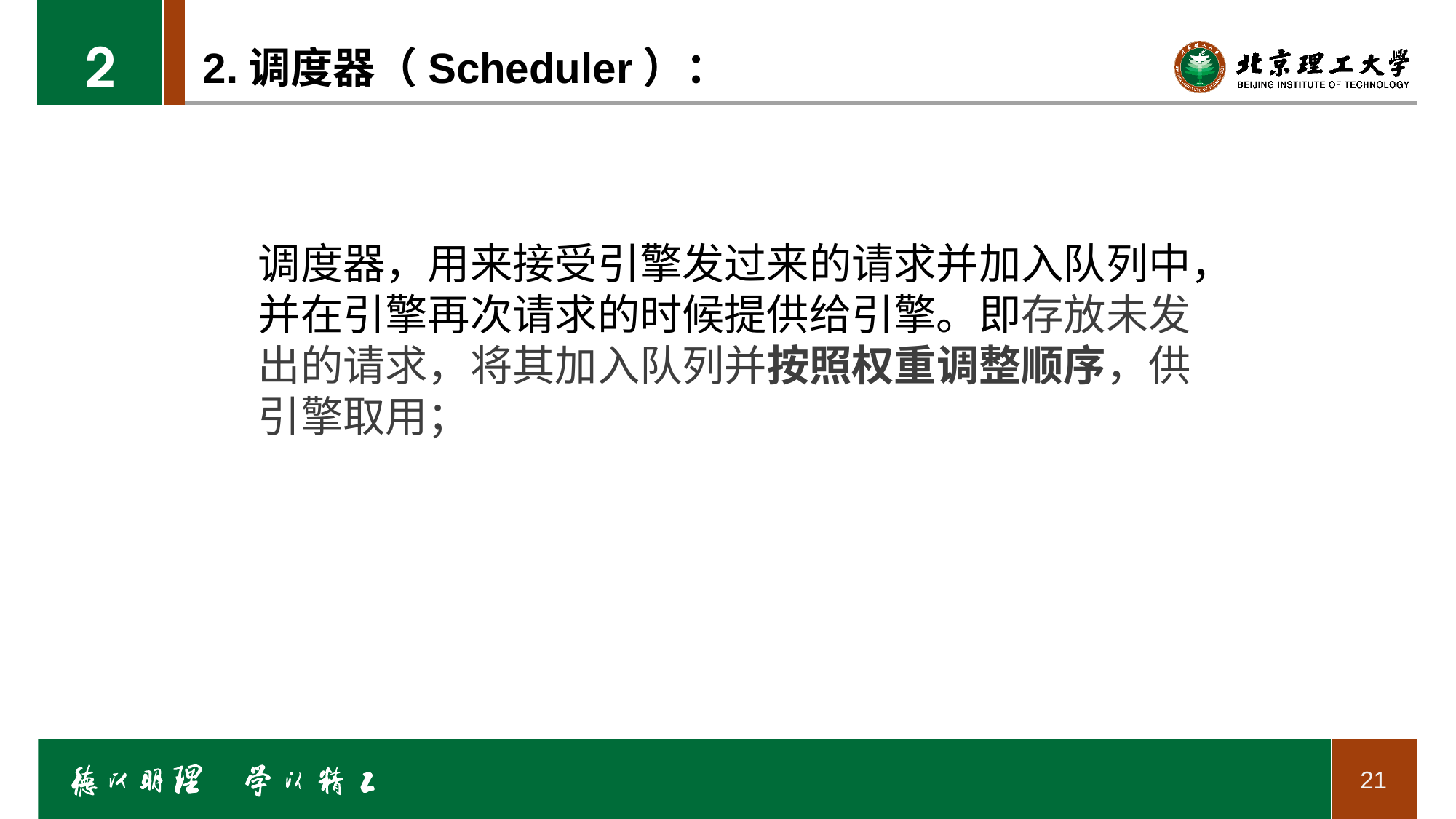

2
# 2.调度器（Scheduler）：
调度器，用来接受引擎发过来的请求并加入队列中，并在引擎再次请求的时候提供给引擎。即存放未发出的请求，将其加入队列并按照权重调整顺序，供引擎取用；